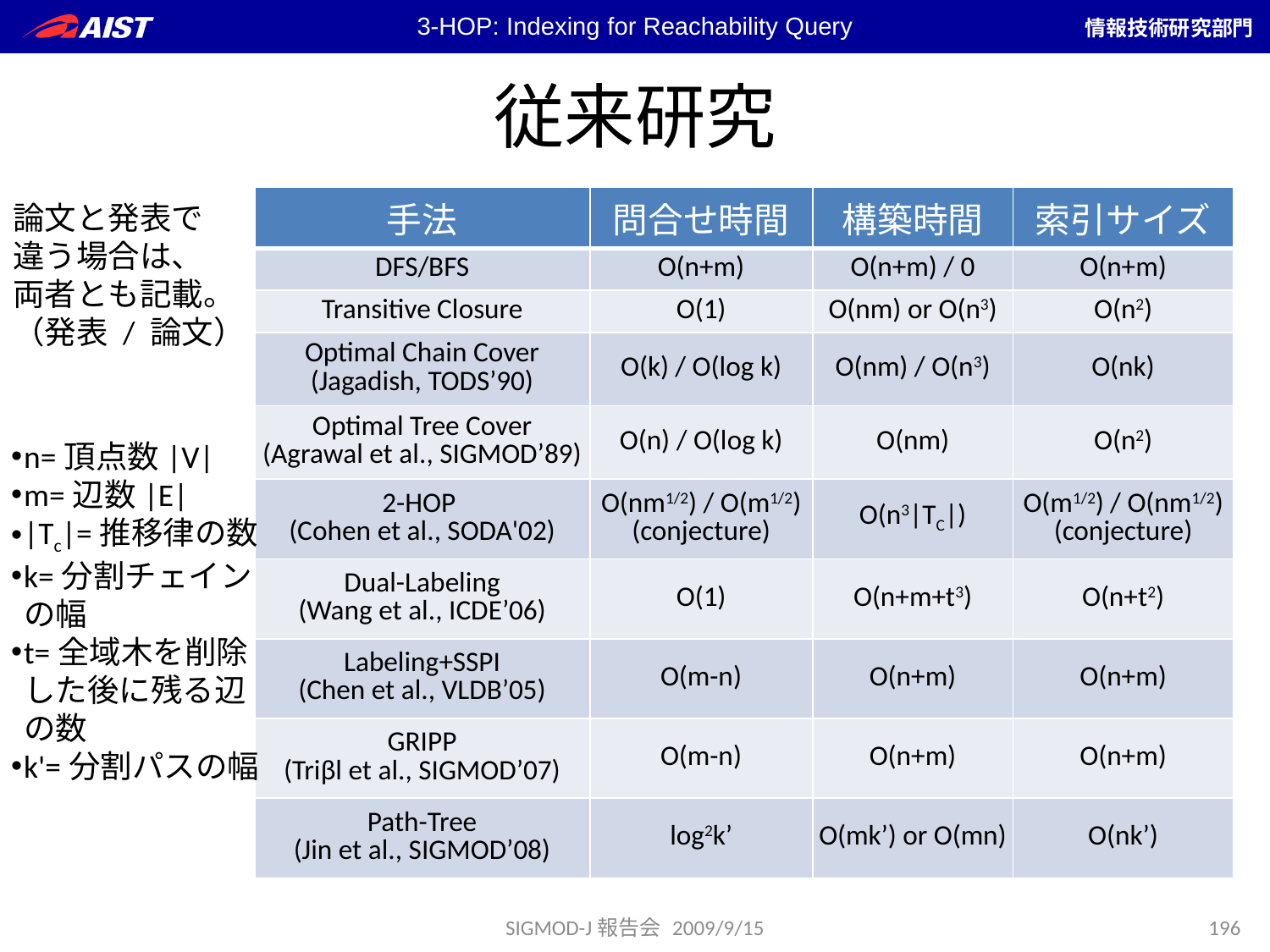

3-HOP: Indexing for Reachability Query
# 従来研究
| 手法 | 問合せ時間 | 構築時間 | 索引サイズ |
| --- | --- | --- | --- |
| DFS/BFS | O(n+m) | O(n+m) / 0 | O(n+m) |
| Transitive Closure | O(1) | O(nm) or O(n3) | O(n2) |
| Optimal Chain Cover (Jagadish, TODS’90) | O(k) / O(log k) | O(nm) / O(n3) | O(nk) |
| Optimal Tree Cover (Agrawal et al., SIGMOD’89) | O(n) / O(log k) | O(nm) | O(n2) |
| 2-HOP (Cohen et al., SODA'02) | O(nm1/2) / O(m1/2) (conjecture) | O(n3|TC|) | O(m1/2) / O(nm1/2) (conjecture) |
| Dual-Labeling (Wang et al., ICDE’06) | O(1) | O(n+m+t3) | O(n+t2) |
| Labeling+SSPI (Chen et al., VLDB’05) | O(m-n) | O(n+m) | O(n+m) |
| GRIPP (Triβl et al., SIGMOD’07) | O(m-n) | O(n+m) | O(n+m) |
| Path-Tree (Jin et al., SIGMOD’08) | log2k’ | O(mk’) or O(mn) | O(nk’) |
論文と発表で
違う場合は、
両者とも記載。
（発表 / 論文）

n=頂点数|V|
m=辺数|E|
|Tc|=推移律の数
k=分割チェイン
の幅
t=全域木を削除した後に残る辺の数
k'=分割パスの幅
SIGMOD-J報告会 2009/9/15
196